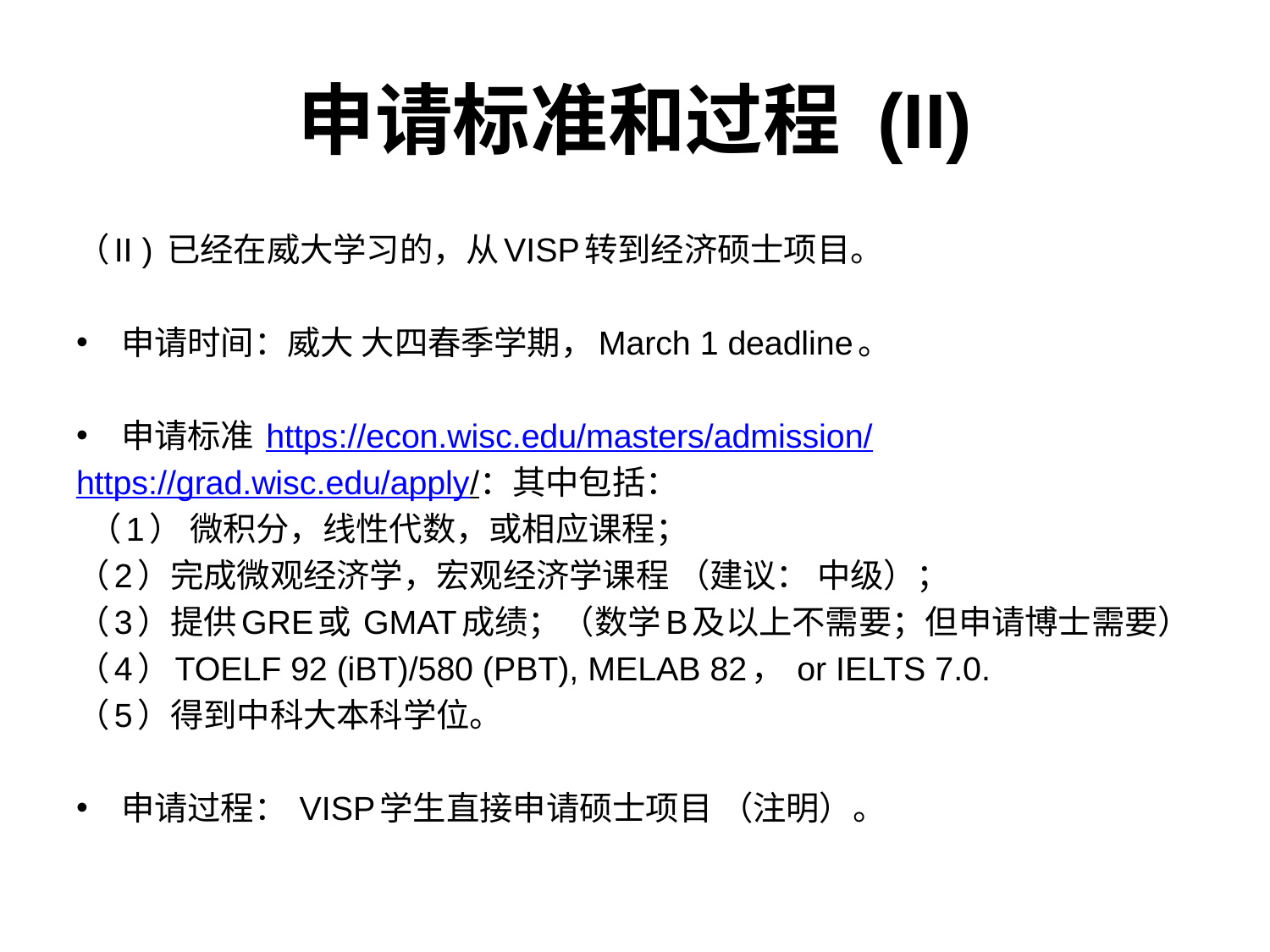

# 申请标准和过程 (II)
（II ) 已经在威大学习的，从VISP转到经济硕士项目。

申请时间：威大 大四春季学期，March 1 deadline。

申请标准 https://econ.wisc.edu/masters/admission/
https://grad.wisc.edu/apply/：其中包括：
 （1） 微积分，线性代数，或相应课程；
（2）完成微观经济学，宏观经济学课程 （建议： 中级）；
（3）提供GRE或 GMAT成绩；（数学B及以上不需要；但申请博士需要）
（4）TOELF 92 (iBT)/580 (PBT), MELAB 82， or IELTS 7.0.
（5）得到中科大本科学位。

申请过程： VISP学生直接申请硕士项目 （注明）。